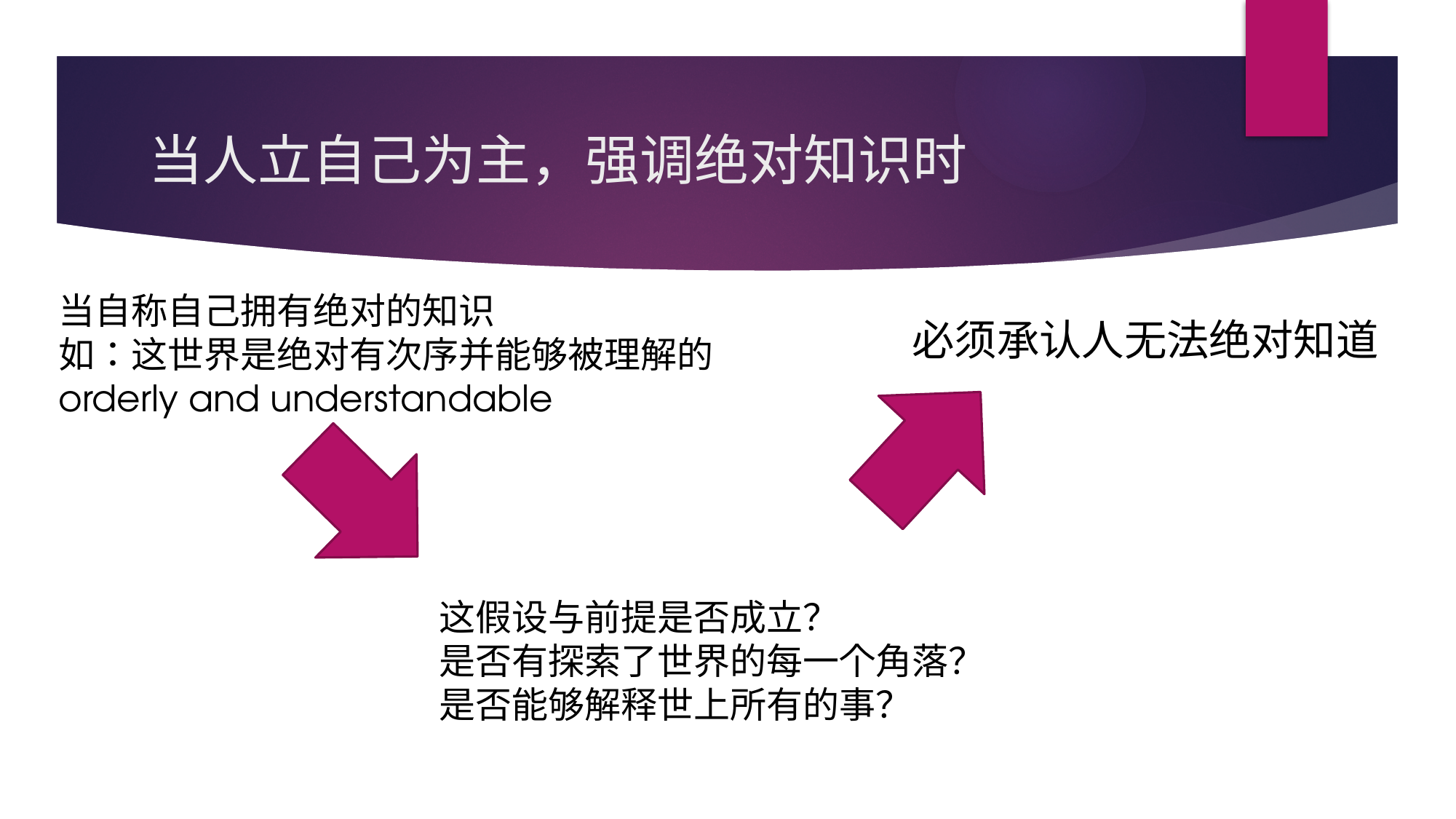

# 当人立自己为主，强调绝对知识时
当自称自己拥有绝对的知识
如：这世界是绝对有次序并能够被理解的
orderly and understandable
必须承认人无法绝对知道

这假设与前提是否成立？
是否有探索了世界的每一个角落？
是否能够解释世上所有的事？